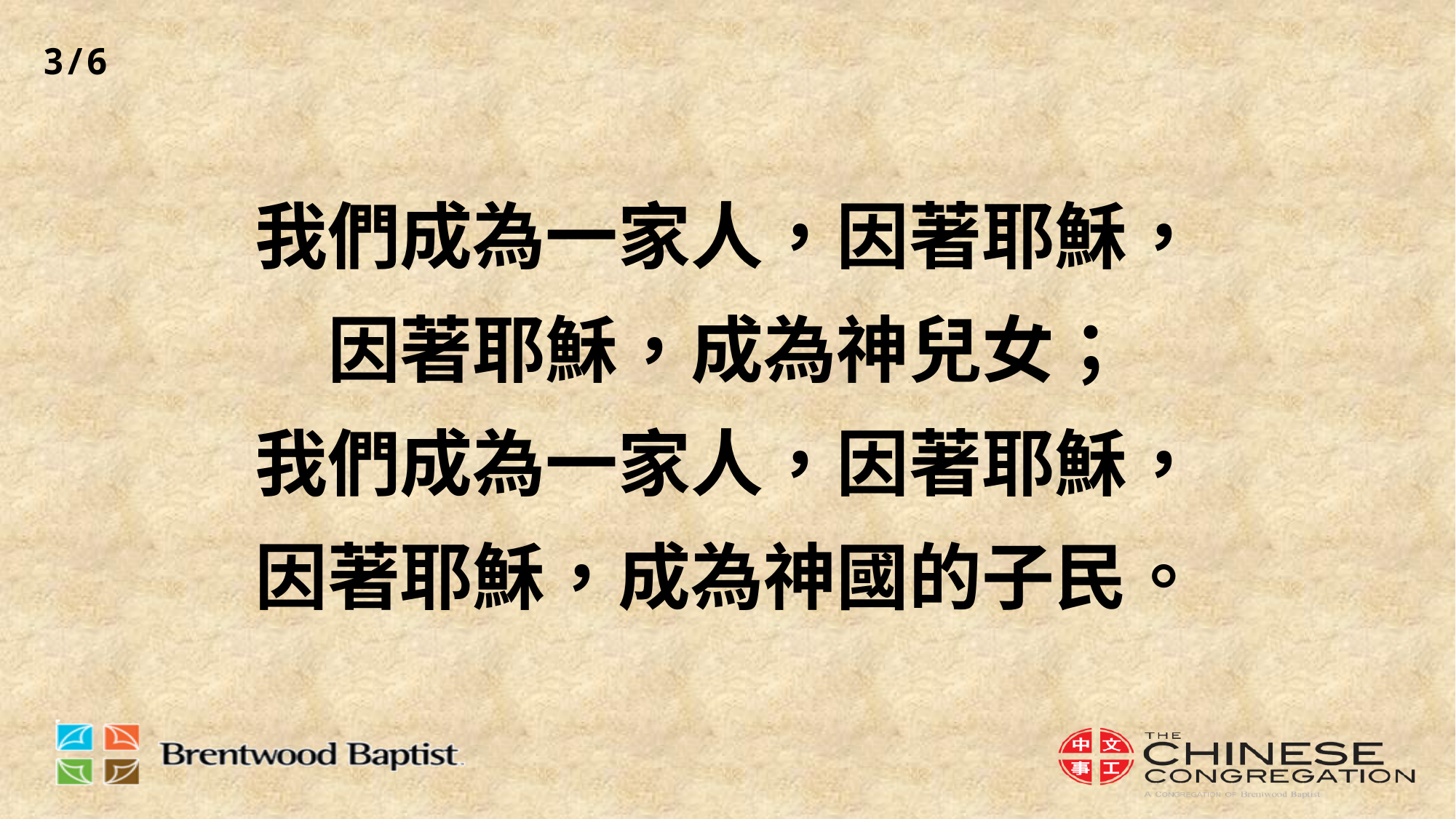

3/6
# 我們成為一家人，因著耶穌， 因著耶穌，成為神兒女； 我們成為一家人，因著耶穌， 因著耶穌，成為神國的子民。